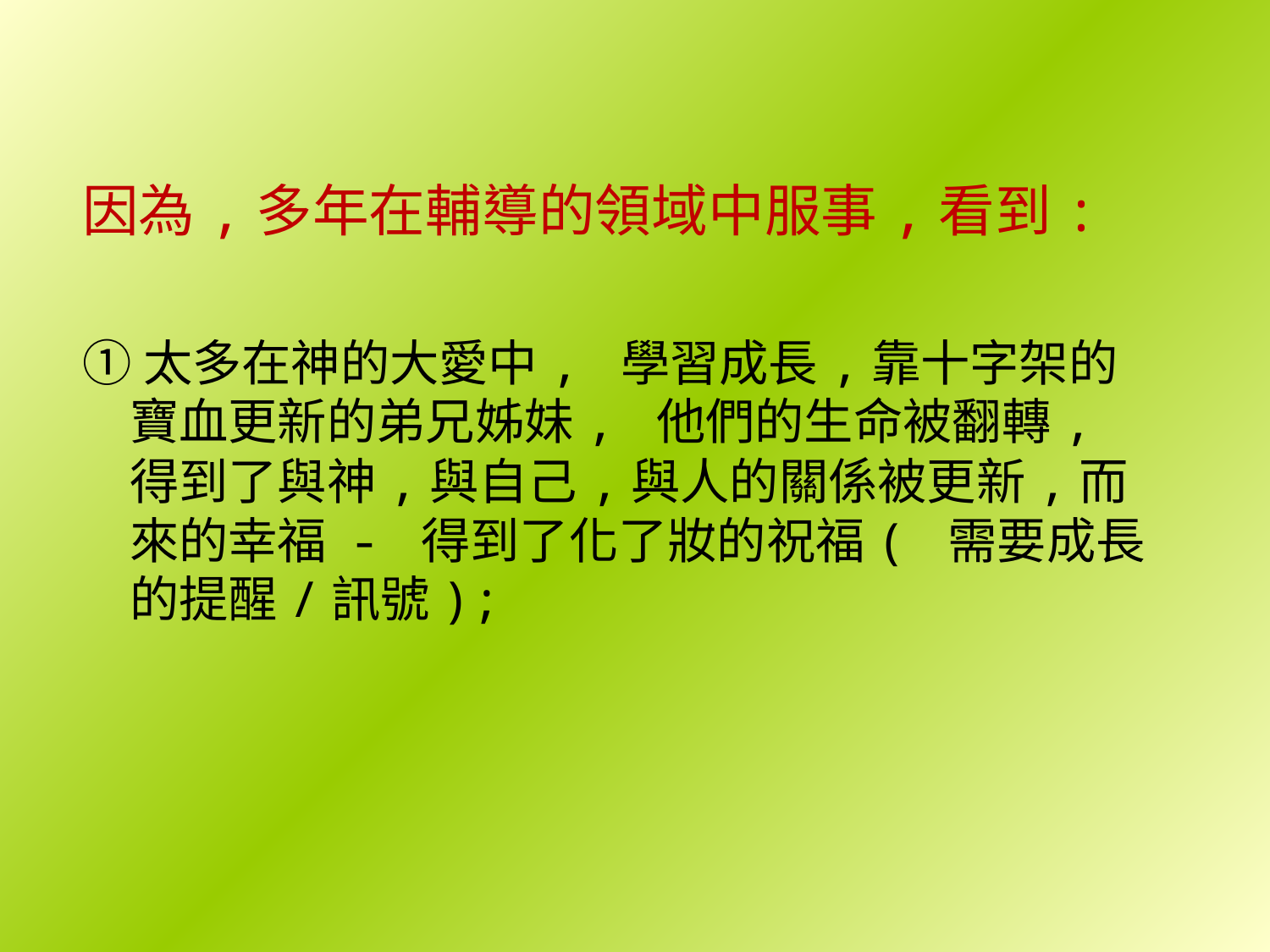

因為,多年在輔導的領域中服事,看到:

①太多在神的大愛中, 學習成長,靠十字架的寶血更新的弟兄姊妹, 他們的生命被翻轉, 得到了與神,與自己,與人的關係被更新,而來的幸福 - 得到了化了妝的祝福( 需要成長的提醒/訊號);